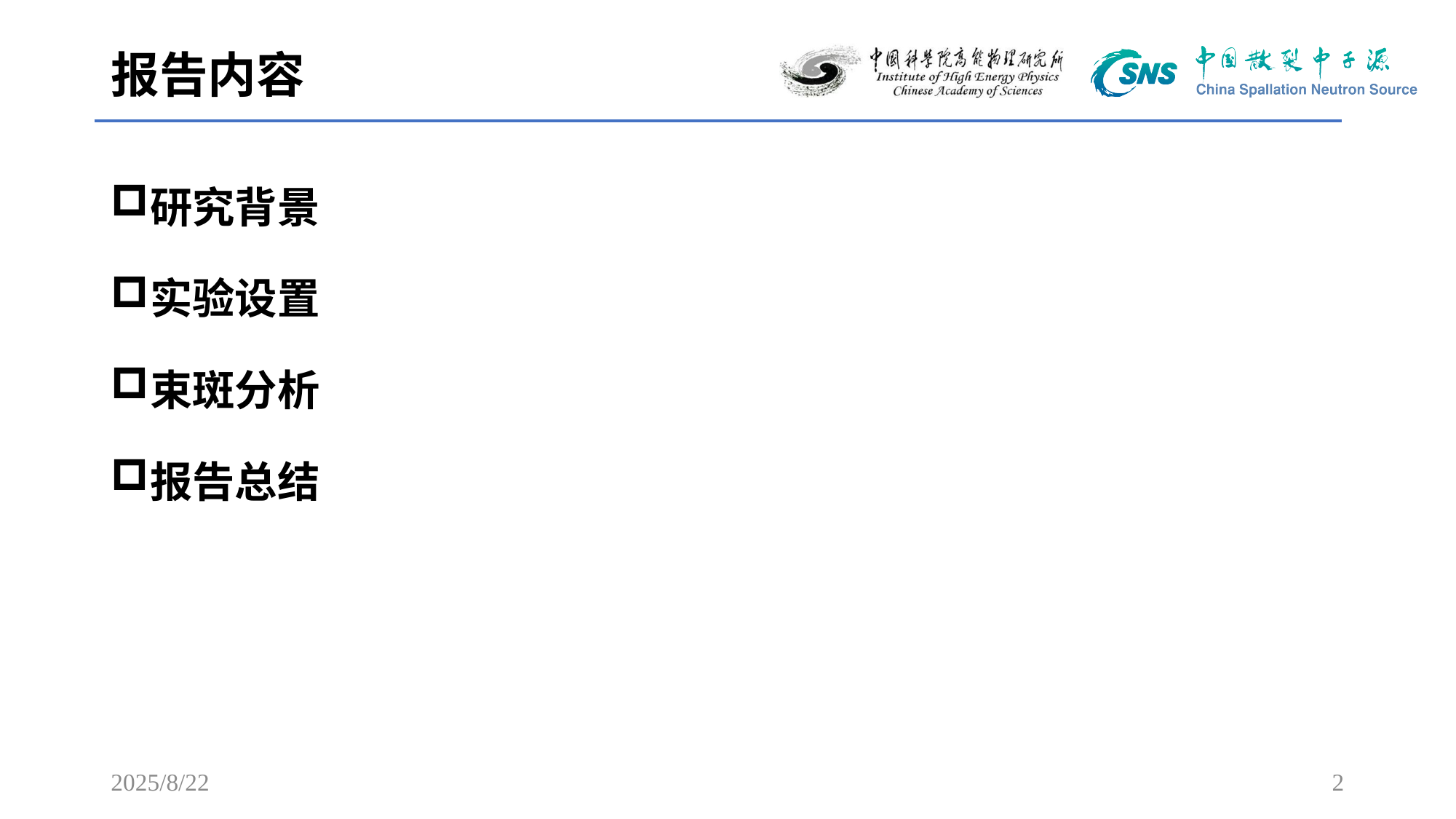

# 报告内容
研究背景
实验设置
束斑分析
报告总结
2025/8/22
2